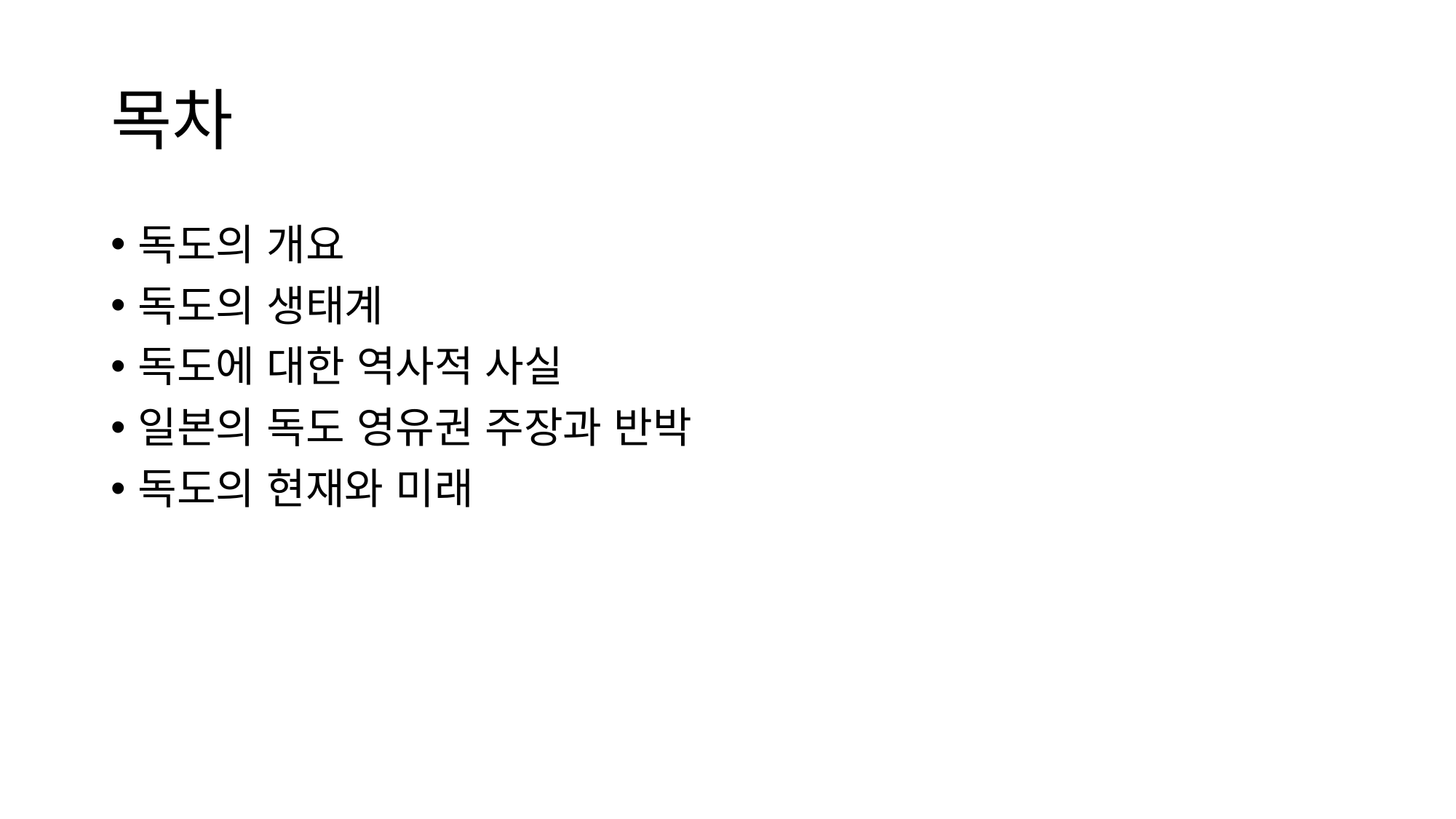

# 목차
독도의 개요
독도의 생태계
독도에 대한 역사적 사실
일본의 독도 영유권 주장과 반박
독도의 현재와 미래